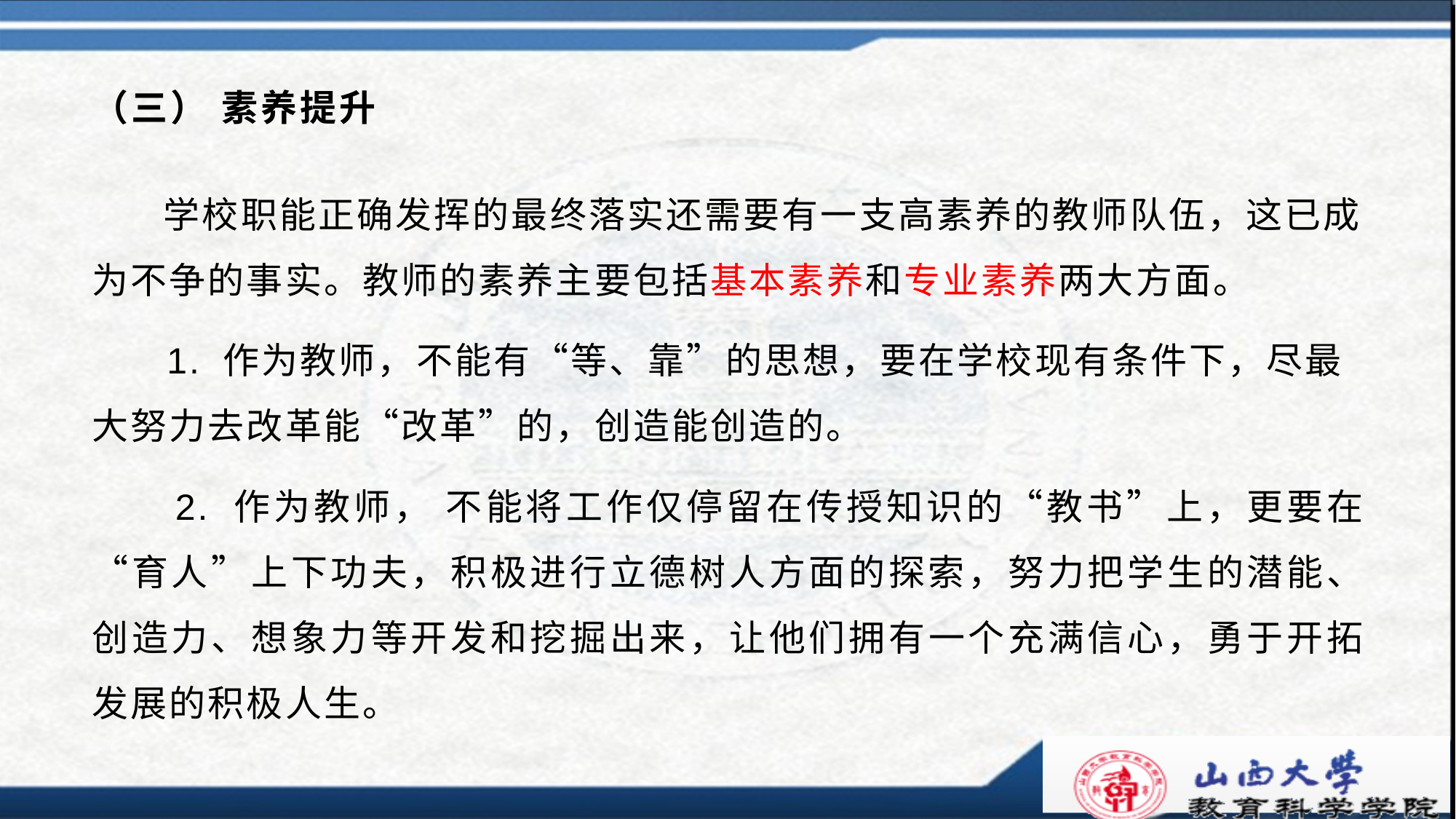

# （三） 素养提升
      学校职能正确发挥的最终落实还需要有一支高素养的教师队伍，这已成为不争的事实。教师的素养主要包括基本素养和专业素养两大方面。
      1. 作为教师，不能有“等、靠”的思想，要在学校现有条件下，尽最大努力去改革能“改革”的，创造能创造的。
      2. 作为教师， 不能将工作仅停留在传授知识的“教书”上，更要在“育人”上下功夫，积极进行立德树人方面的探索，努力把学生的潜能、创造力、想象力等开发和挖掘出来，让他们拥有一个充满信心，勇于开拓发展的积极人生。